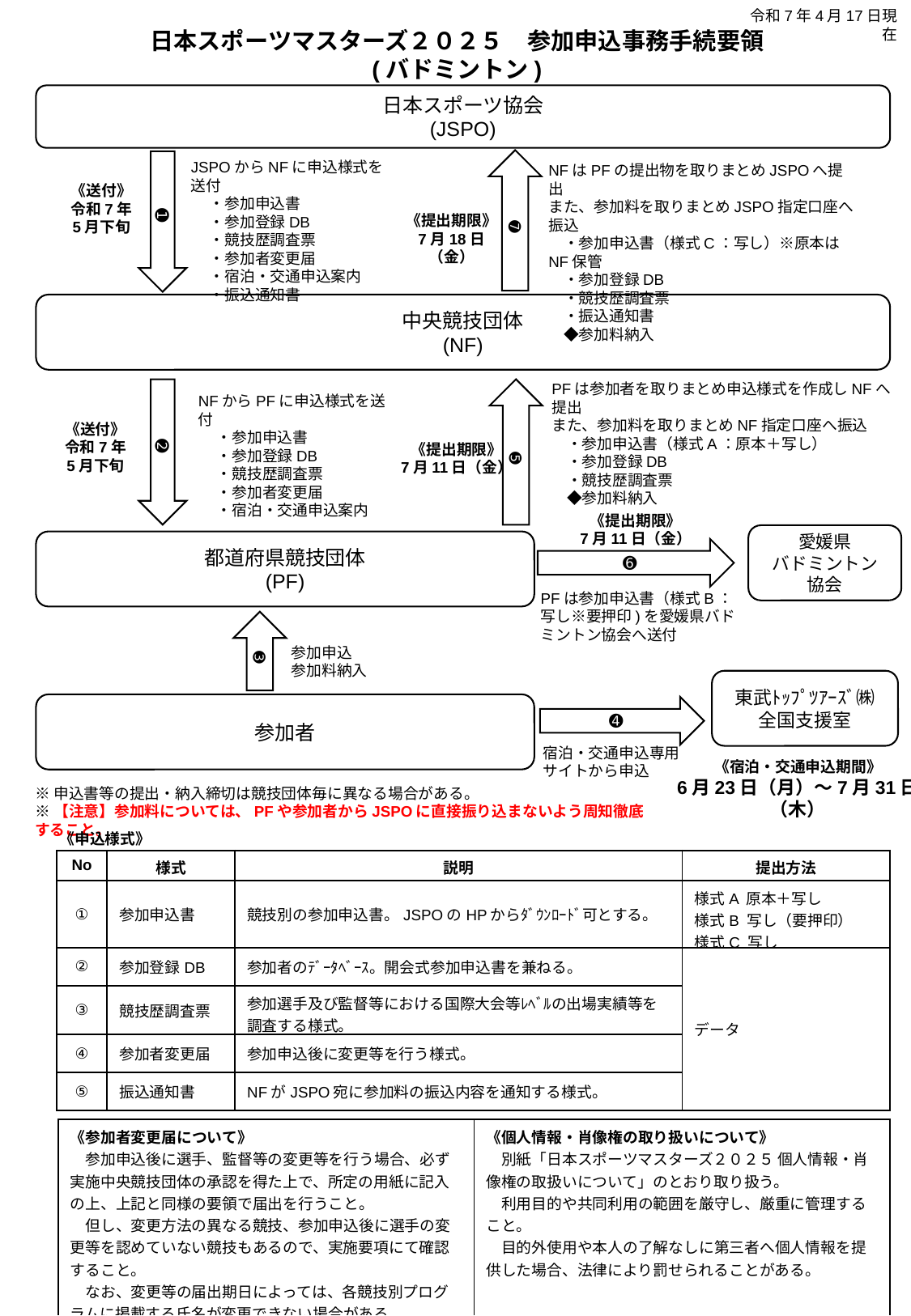

令和7年4月17日現在
日本スポーツマスターズ２０２５　参加申込事務手続要領
(バドミントン)
日本スポーツ協会
(JSPO)
➐
➊
JSPOからNFに申込様式を送付
　 ・参加申込書
　 ・参加登録DB
　 ・競技歴調査票
　 ・参加者変更届
　 ・宿泊・交通申込案内
　 ・振込通知書
NFはPFの提出物を取りまとめJSPOへ提出
また、参加料を取りまとめJSPO指定口座へ振込
　・参加申込書（様式C：写し）※原本はNF保管
　・参加登録DB
　・競技歴調査票
　・振込通知書
　◆参加料納入
《送付》
令和7年
5月下旬
《提出期限》
7月18日（金）
中央競技団体
(NF)
PFは参加者を取りまとめ申込様式を作成しNFへ提出
また、参加料を取りまとめNF指定口座へ振込
　・参加申込書（様式A：原本＋写し）
　・参加登録DB
　・競技歴調査票
　◆参加料納入
➋
➎
NFからPFに申込様式を送付
　 ・参加申込書
　 ・参加登録DB
　 ・競技歴調査票
　 ・参加者変更届
　 ・宿泊・交通申込案内
《送付》
令和7年
5月下旬
《提出期限》
7月11日（金）
《提出期限》
7月11日（金）
愛媛県
バドミントン協会
都道府県競技団体
(PF)
➏
PFは参加申込書（様式B：写し※要押印)を愛媛県バドミントン協会へ送付
➌
参加申込
参加料納入
東武ﾄｯﾌﾟﾂｱｰｽﾞ㈱全国支援室
参加者
➍
宿泊・交通申込専用
サイトから申込
《宿泊・交通申込期間》
6月23日（月）～7月31日（木）

※申込書等の提出・納入締切は競技団体毎に異なる場合がある。
※【注意】参加料については、PFや参加者からJSPOに直接振り込まないよう周知徹底すること。
《申込様式》
| No | 様式 | 説明 | 提出方法 |
| --- | --- | --- | --- |
| ① | 参加申込書 | 競技別の参加申込書。JSPOのHPからﾀﾞｳﾝﾛｰﾄﾞ可とする。 | 様式A 原本＋写し 様式B 写し（要押印） 様式C 写し |
| ② | 参加登録DB | 参加者のﾃﾞｰﾀﾍﾞｰｽ。開会式参加申込書を兼ねる。 | データ |
| ③ | 競技歴調査票 | 参加選手及び監督等における国際大会等ﾚﾍﾞﾙの出場実績等を 調査する様式。 |  |
| ④ | 参加者変更届 | 参加申込後に変更等を行う様式。 |  |
| ⑤ | 振込通知書 | NFがJSPO宛に参加料の振込内容を通知する様式。 |  |
| 《参加者変更届について》 　参加申込後に選手、監督等の変更等を行う場合、必ず実施中央競技団体の承認を得た上で、所定の用紙に記入の上、上記と同様の要領で届出を行うこと。 　但し、変更方法の異なる競技、参加申込後に選手の変更等を認めていない競技もあるので、実施要項にて確認すること。 　なお、変更等の届出期日によっては、各競技別プログラムに掲載する氏名が変更できない場合がある。 | 《個人情報・肖像権の取り扱いについて》 　別紙「日本スポーツマスターズ２０２５ 個人情報・肖像権の取扱いについて」のとおり取り扱う。 　利用目的や共同利用の範囲を厳守し、厳重に管理すること。 　目的外使用や本人の了解なしに第三者へ個人情報を提供した場合、法律により罰せられることがある。 |
| --- | --- |